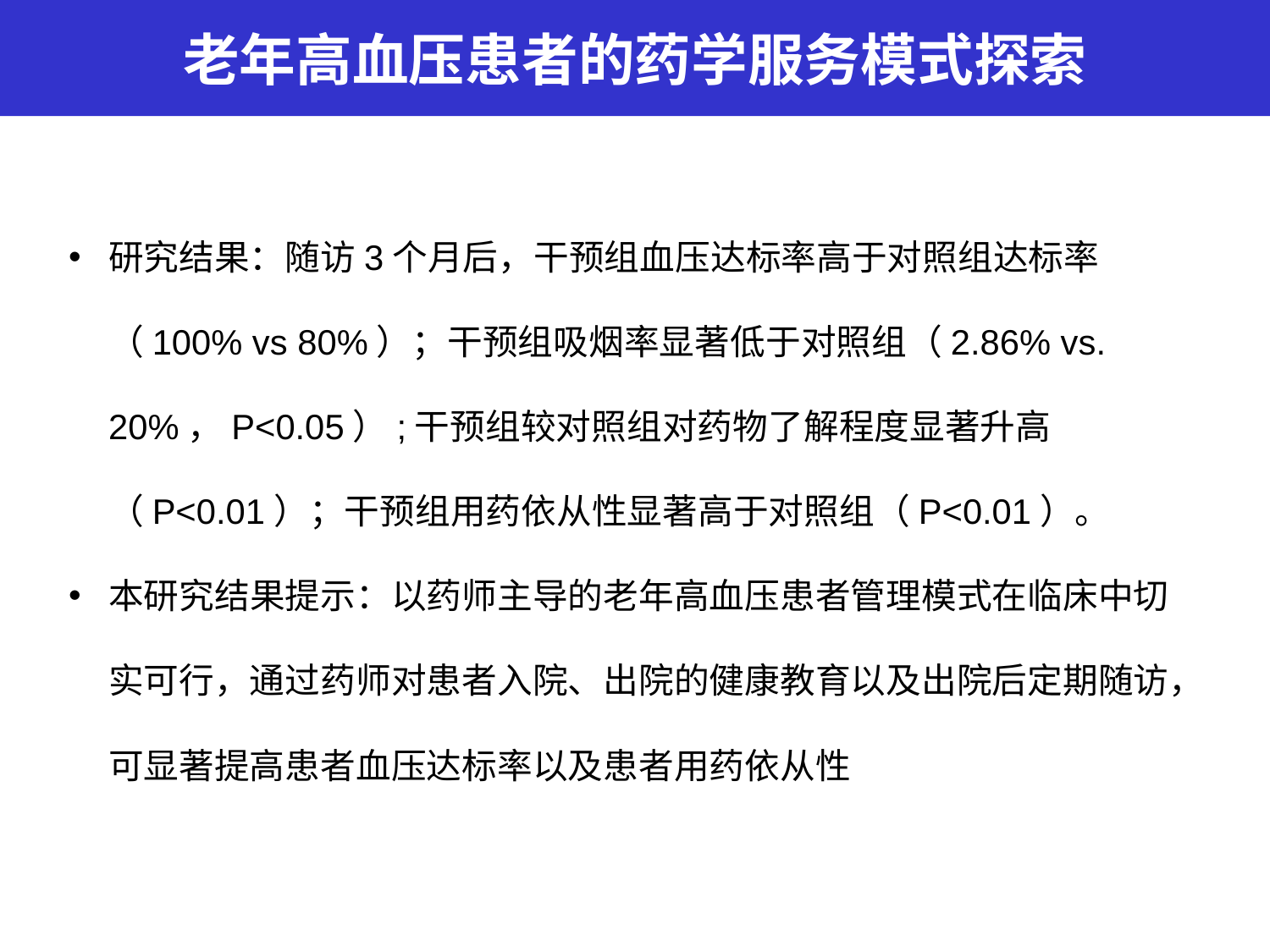

老年高血压患者的药学服务模式探索
研究结果：随访3个月后，干预组血压达标率高于对照组达标率（100% vs 80%）；干预组吸烟率显著低于对照组（2.86% vs. 20%，P<0.05）;干预组较对照组对药物了解程度显著升高（P<0.01）；干预组用药依从性显著高于对照组（P<0.01）。
本研究结果提示：以药师主导的老年高血压患者管理模式在临床中切实可行，通过药师对患者入院、出院的健康教育以及出院后定期随访，可显著提高患者血压达标率以及患者用药依从性